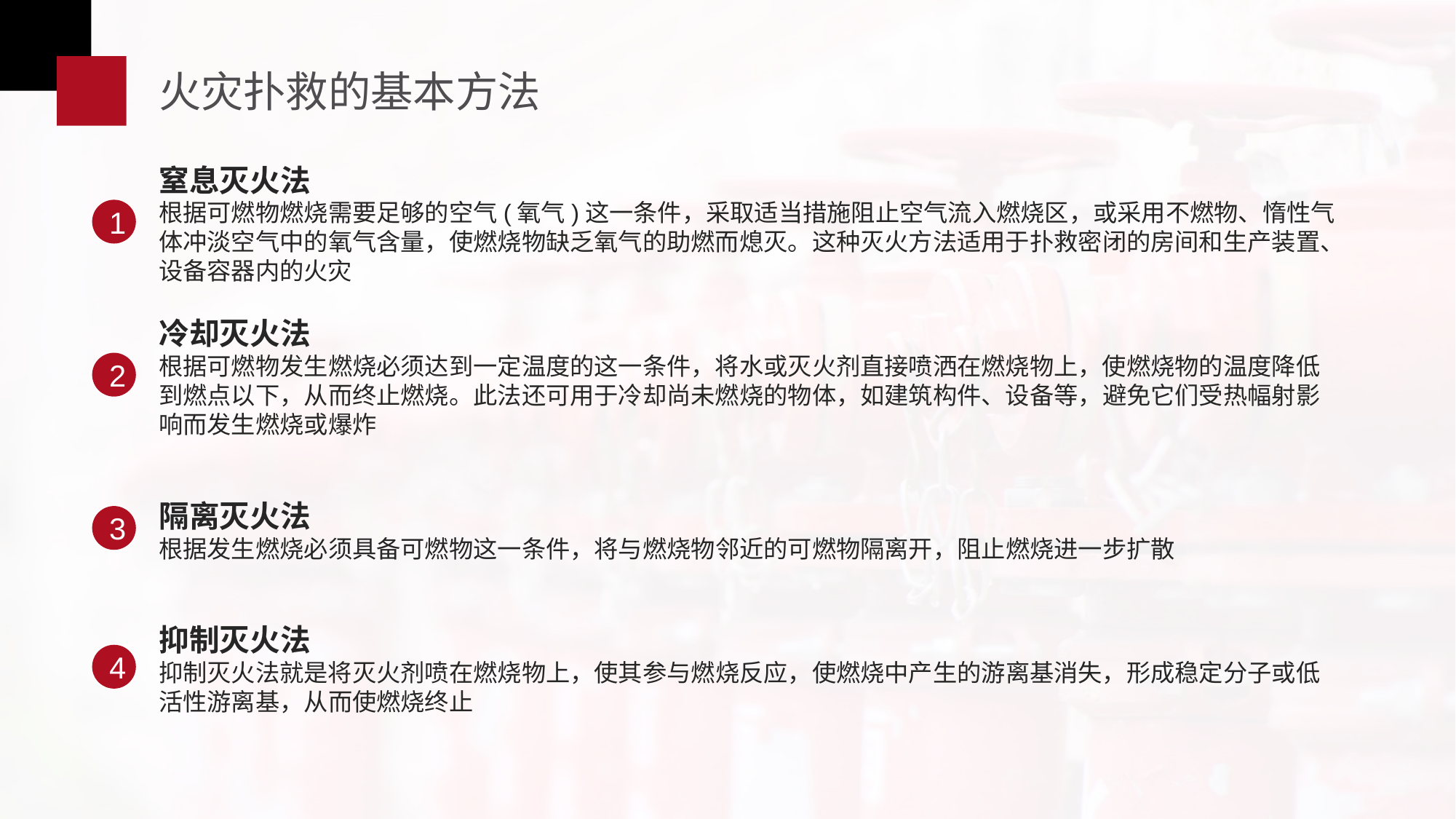

火灾扑救的基本方法
窒息灭火法
根据可燃物燃烧需要足够的空气(氧气)这一条件，采取适当措施阻止空气流入燃烧区，或采用不燃物、惰性气体冲淡空气中的氧气含量，使燃烧物缺乏氧气的助燃而熄灭。这种灭火方法适用于扑救密闭的房间和生产装置、设备容器内的火灾
1
冷却灭火法
根据可燃物发生燃烧必须达到一定温度的这一条件，将水或灭火剂直接喷洒在燃烧物上，使燃烧物的温度降低到燃点以下，从而终止燃烧。此法还可用于冷却尚未燃烧的物体，如建筑构件、设备等，避免它们受热幅射影响而发生燃烧或爆炸
2
隔离灭火法
根据发生燃烧必须具备可燃物这一条件，将与燃烧物邻近的可燃物隔离开，阻止燃烧进一步扩散
3
抑制灭火法
抑制灭火法就是将灭火剂喷在燃烧物上，使其参与燃烧反应，使燃烧中产生的游离基消失，形成稳定分子或低活性游离基，从而使燃烧终止
4